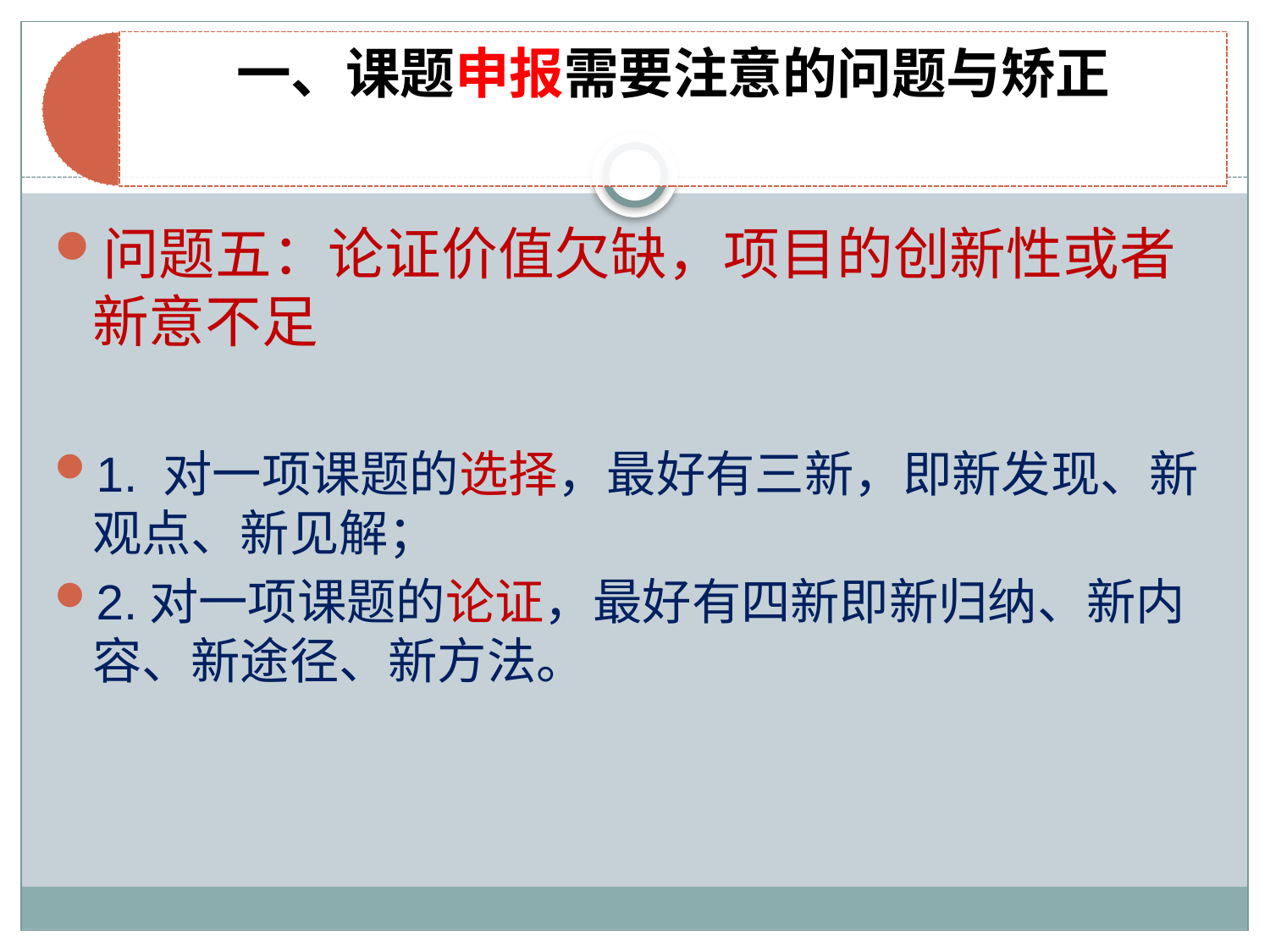

一、课题申报需要注意的问题与矫正
问题五：论证价值欠缺，项目的创新性或者新意不足

1. 对一项课题的选择，最好有三新，即新发现、新观点、新见解；
2.对一项课题的论证，最好有四新即新归纳、新内容、新途径、新方法。